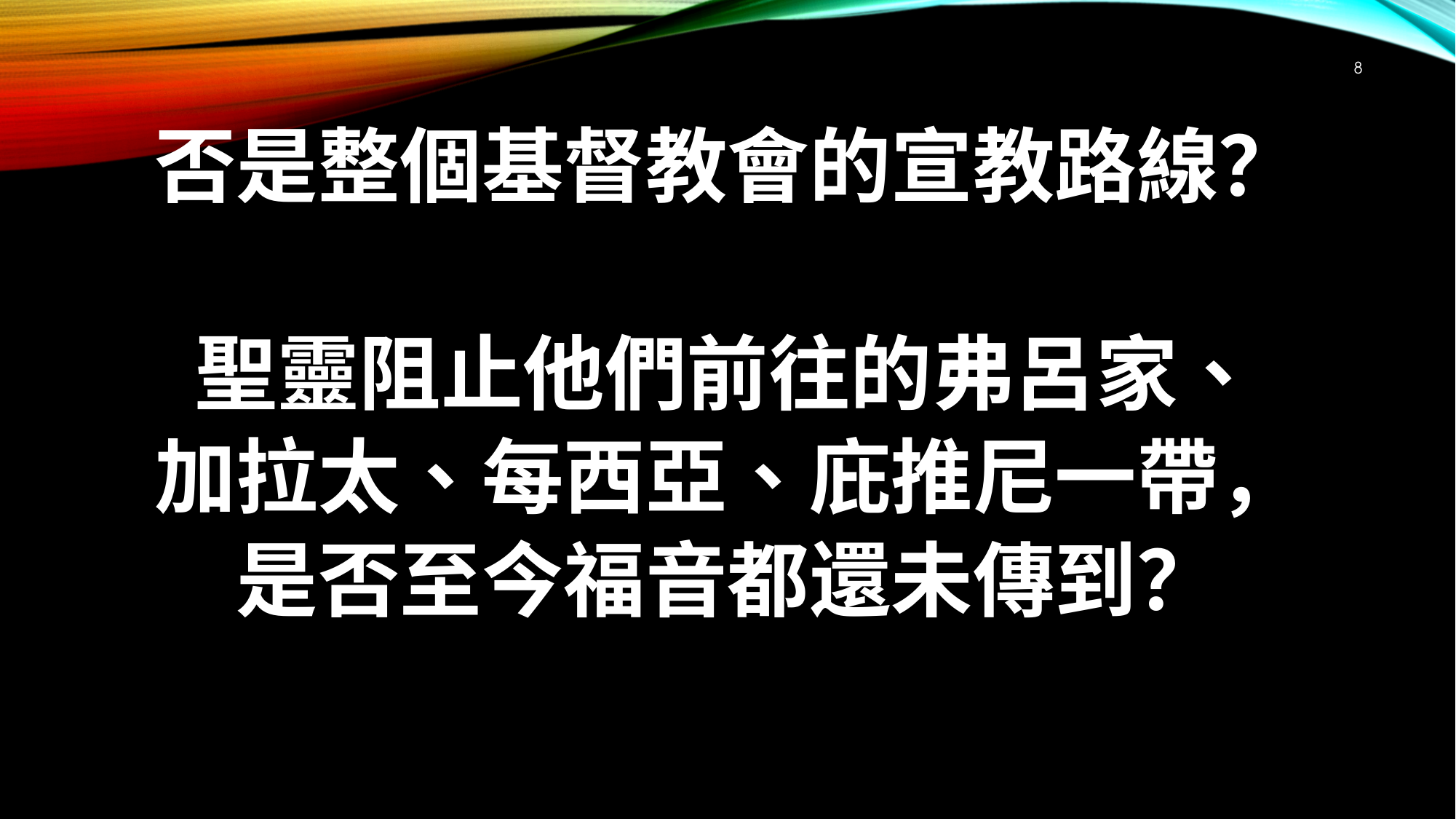

8
否是整個基督教會的宣教路線？

聖靈阻止他們前往的弗呂家、
加拉太、每西亞、庇推尼一帶，
是否至今福音都還未傳到？